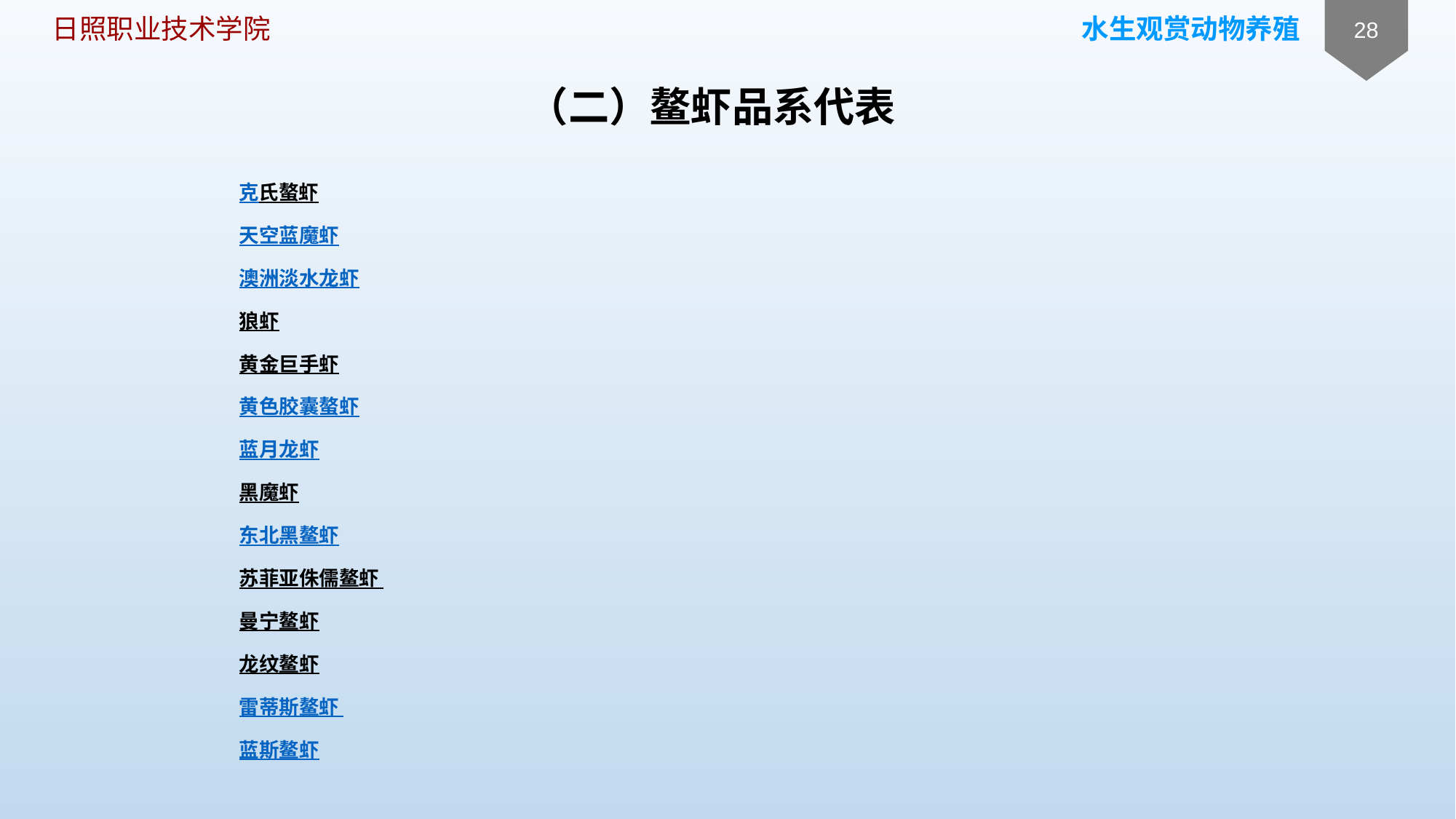

# （二）鳌虾品系代表
克氏螯虾
天空蓝魔虾
澳洲淡水龙虾
狼虾 
黄金巨手虾  
黄色胶囊螯虾
蓝月龙虾
黑魔虾  
东北黑鳌虾
苏菲亚侏儒鳌虾
曼宁鳌虾
龙纹鳌虾
雷蒂斯鳌虾 
蓝斯鳌虾